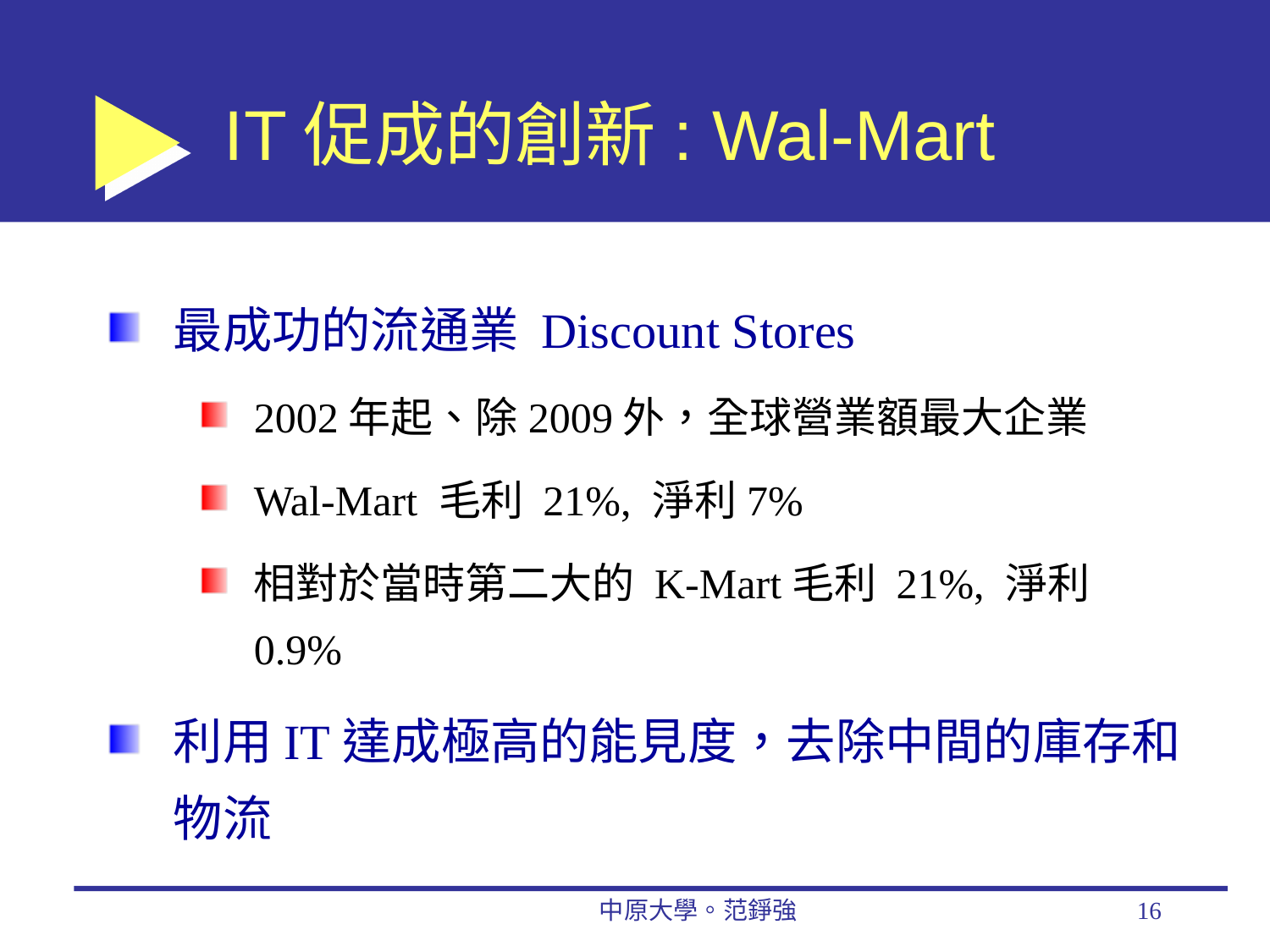

# IT促成的創新: Wal-Mart
最成功的流通業 Discount Stores
2002年起、除2009外，全球營業額最大企業
Wal-Mart 毛利 21%, 淨利7%
相對於當時第二大的 K-Mart毛利 21%, 淨利0.9%
利用IT達成極高的能見度，去除中間的庫存和物流
中原大學。范錚強
16